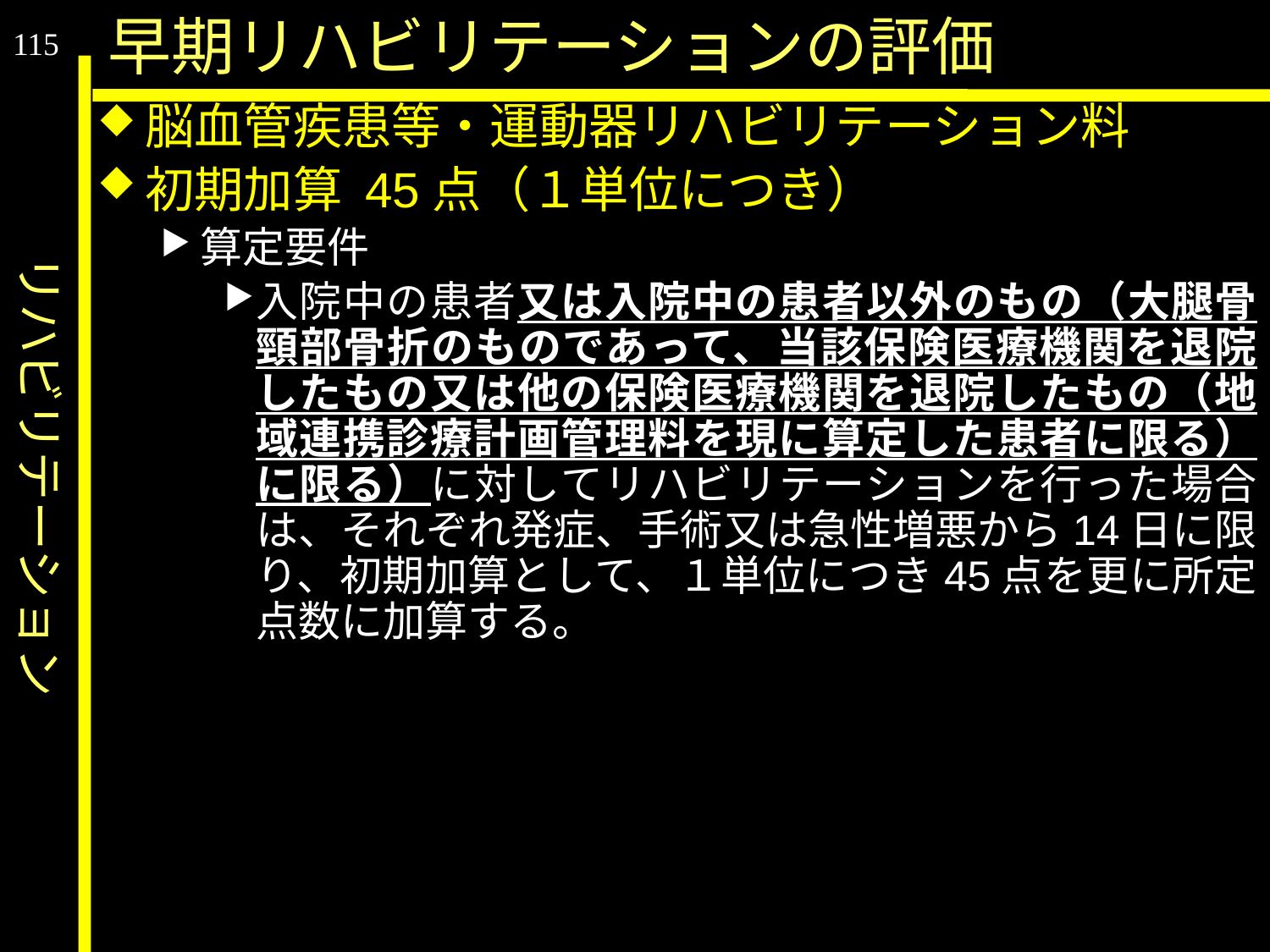

リハビリテーション
早期リハビリテーションの評価
115

脳血管疾患等・運動器リハビリテーション料
初期加算 45点（１単位につき）
算定要件
入院中の患者又は入院中の患者以外のもの（大腿骨頸部骨折のものであって、当該保険医療機関を退院したもの又は他の保険医療機関を退院したもの（地域連携診療計画管理料を現に算定した患者に限る）に限る）に対してリハビリテーションを行った場合は、それぞれ発症、手術又は急性増悪から14日に限り、初期加算として、１単位につき45点を更に所定点数に加算する。